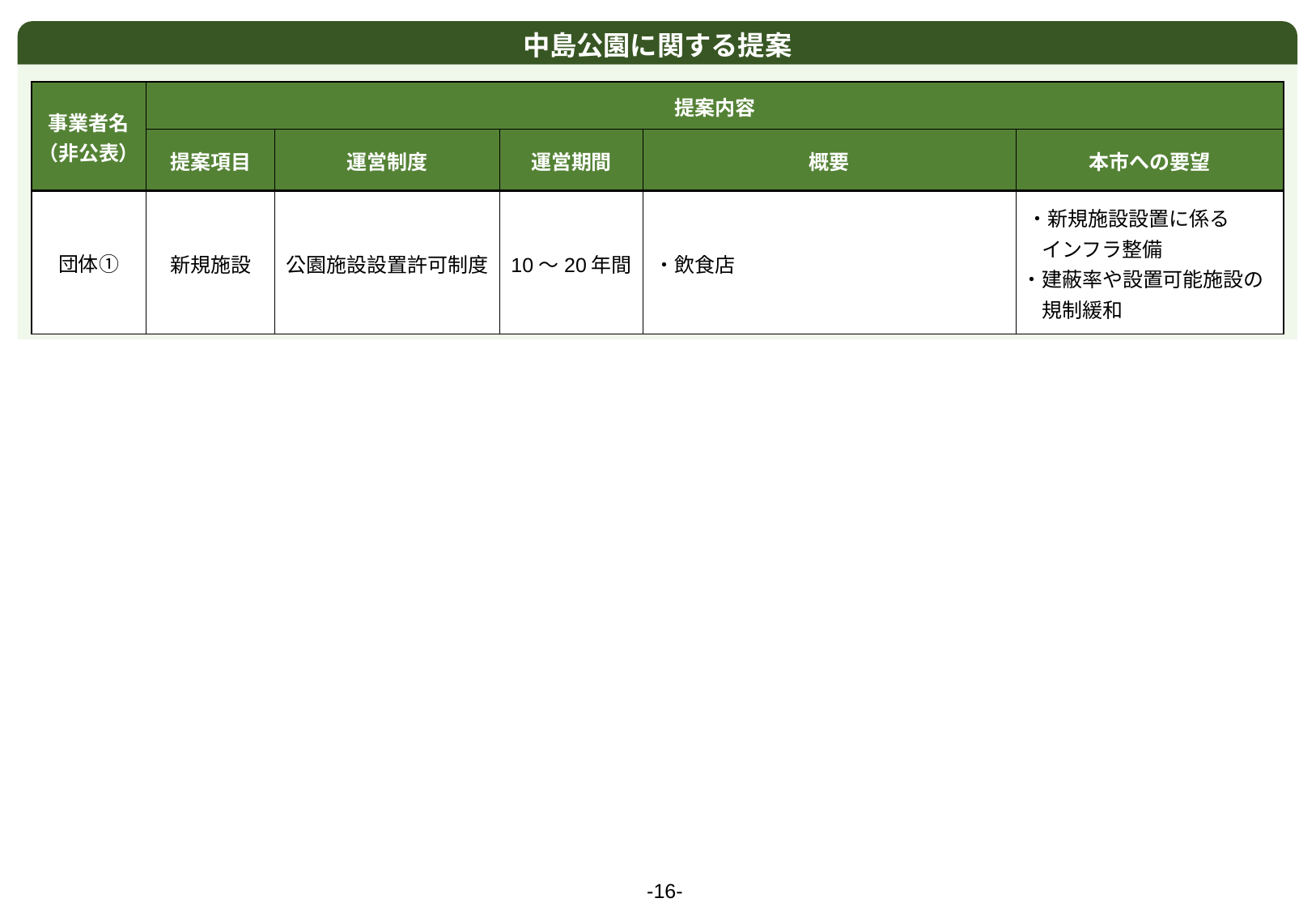

中島公園に関する提案

| 事業者名 （非公表） | 提案内容 |  |  |  |  |
| --- | --- | --- | --- | --- | --- |
|  | 提案項目 | 運営制度 | 運営期間 | 概要 | 本市への要望 |
| 団体① | 新規施設 | 公園施設設置許可制度 | 10～20年間 | ・飲食店 | ・新規施設設置に係る 　 インフラ整備 ・建蔽率や設置可能施設の 　 規制緩和 |
-16-